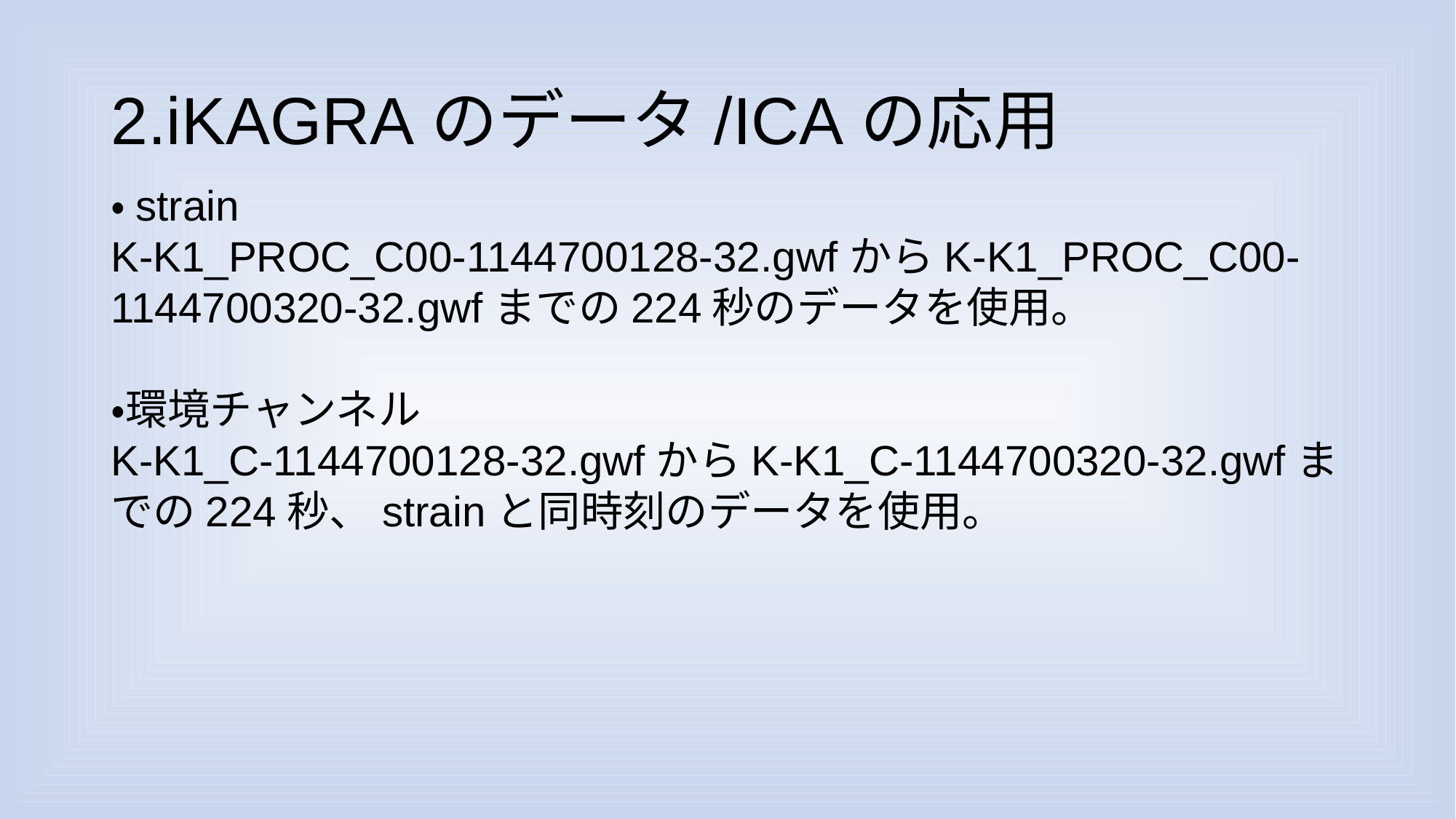

# 2.iKAGRAのデータ/ICAの応用
・strain
K-K1_PROC_C00-1144700128-32.gwfからK-K1_PROC_C00-1144700320-32.gwfまでの224秒のデータを使用。

・環境チャンネル
K-K1_C-1144700128-32.gwfからK-K1_C-1144700320-32.gwfまでの224秒、strainと同時刻のデータを使用。